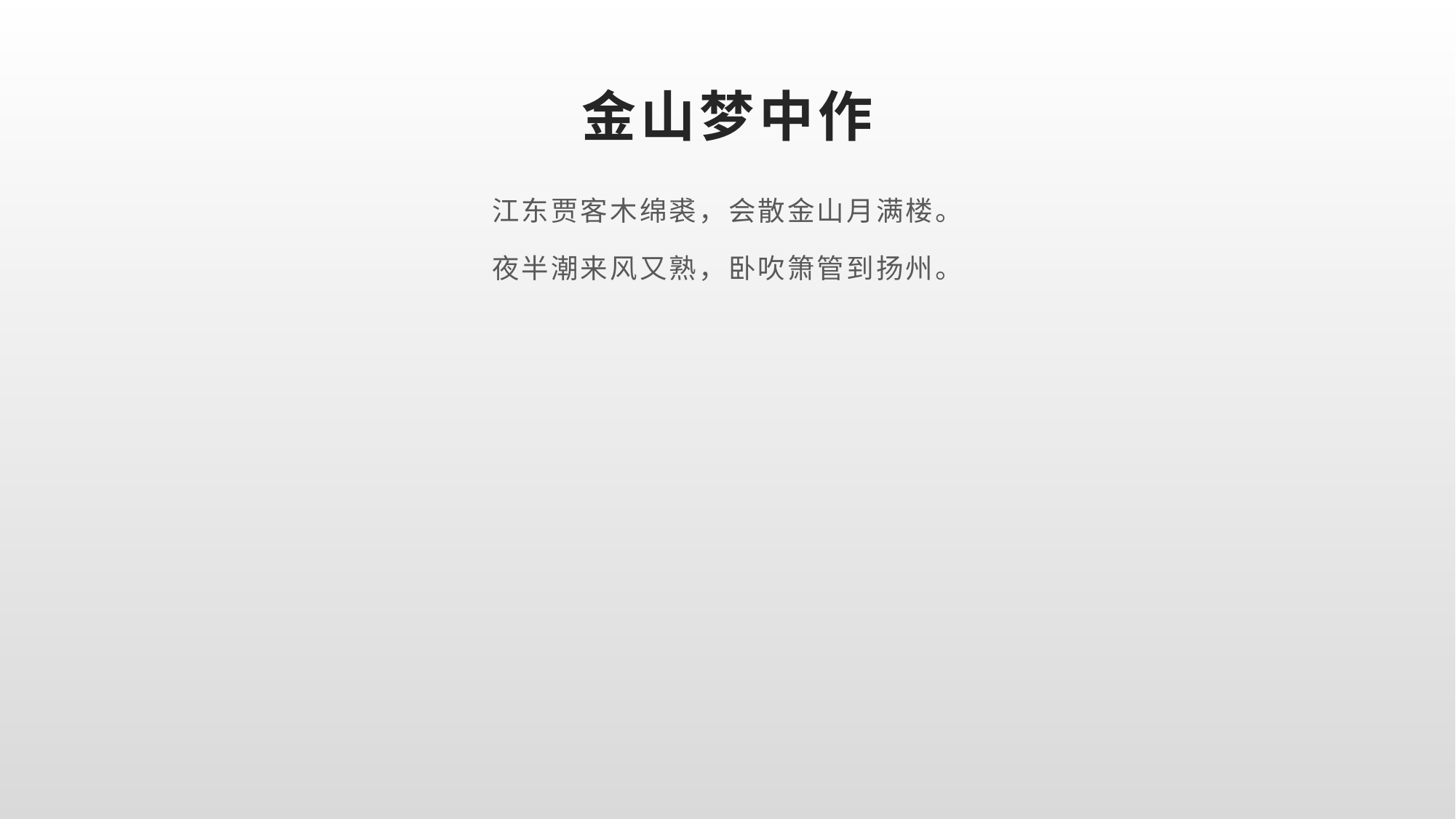

# 金山梦中作
江东贾客木绵裘，会散金山月满楼。
夜半潮来风又熟，卧吹箫管到扬州。